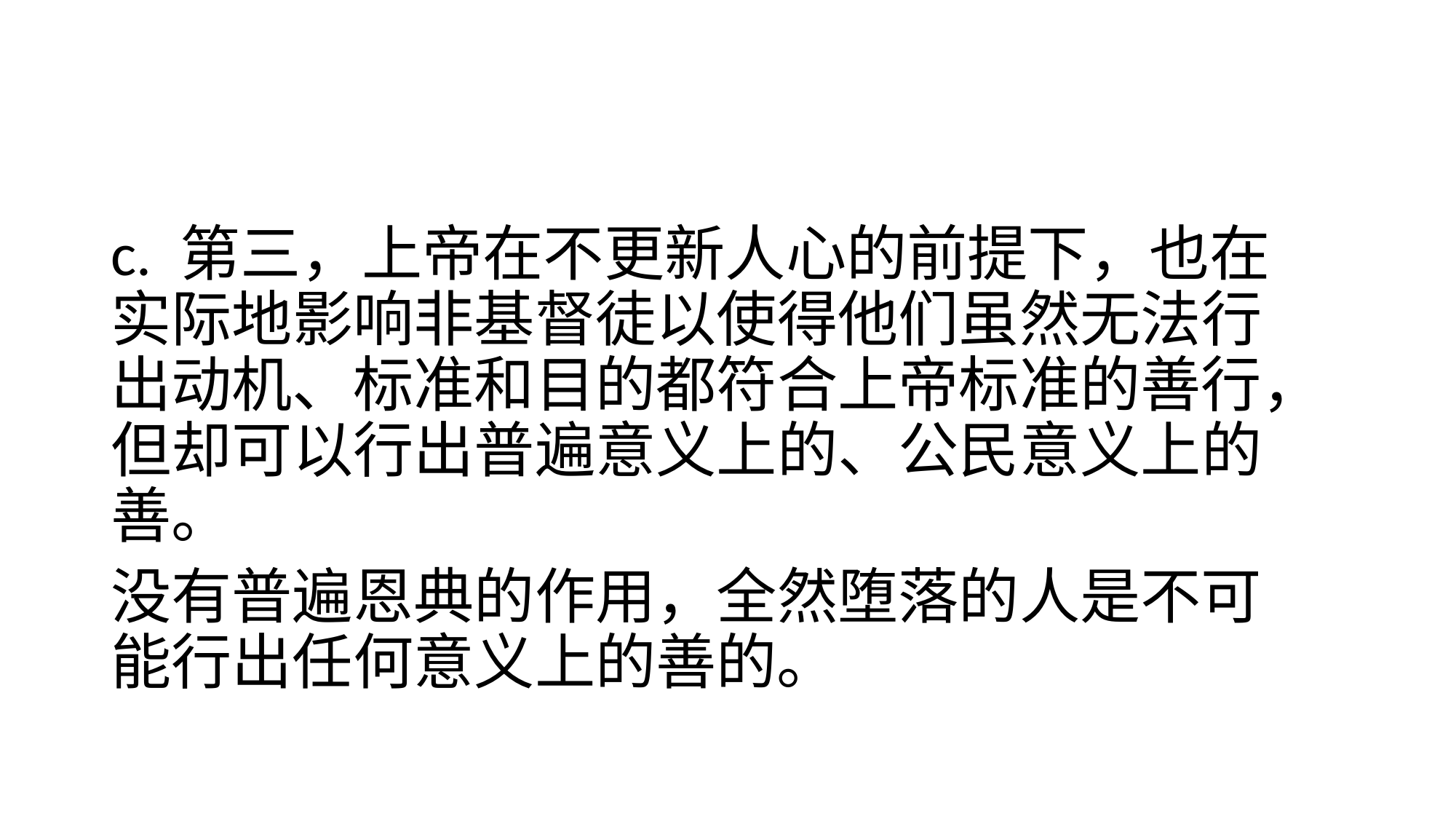

#
c. 第三，上帝在不更新人心的前提下，也在实际地影响非基督徒以使得他们虽然无法行出动机、标准和目的都符合上帝标准的善行，但却可以行出普遍意义上的、公民意义上的善。
没有普遍恩典的作用，全然堕落的人是不可能行出任何意义上的善的。